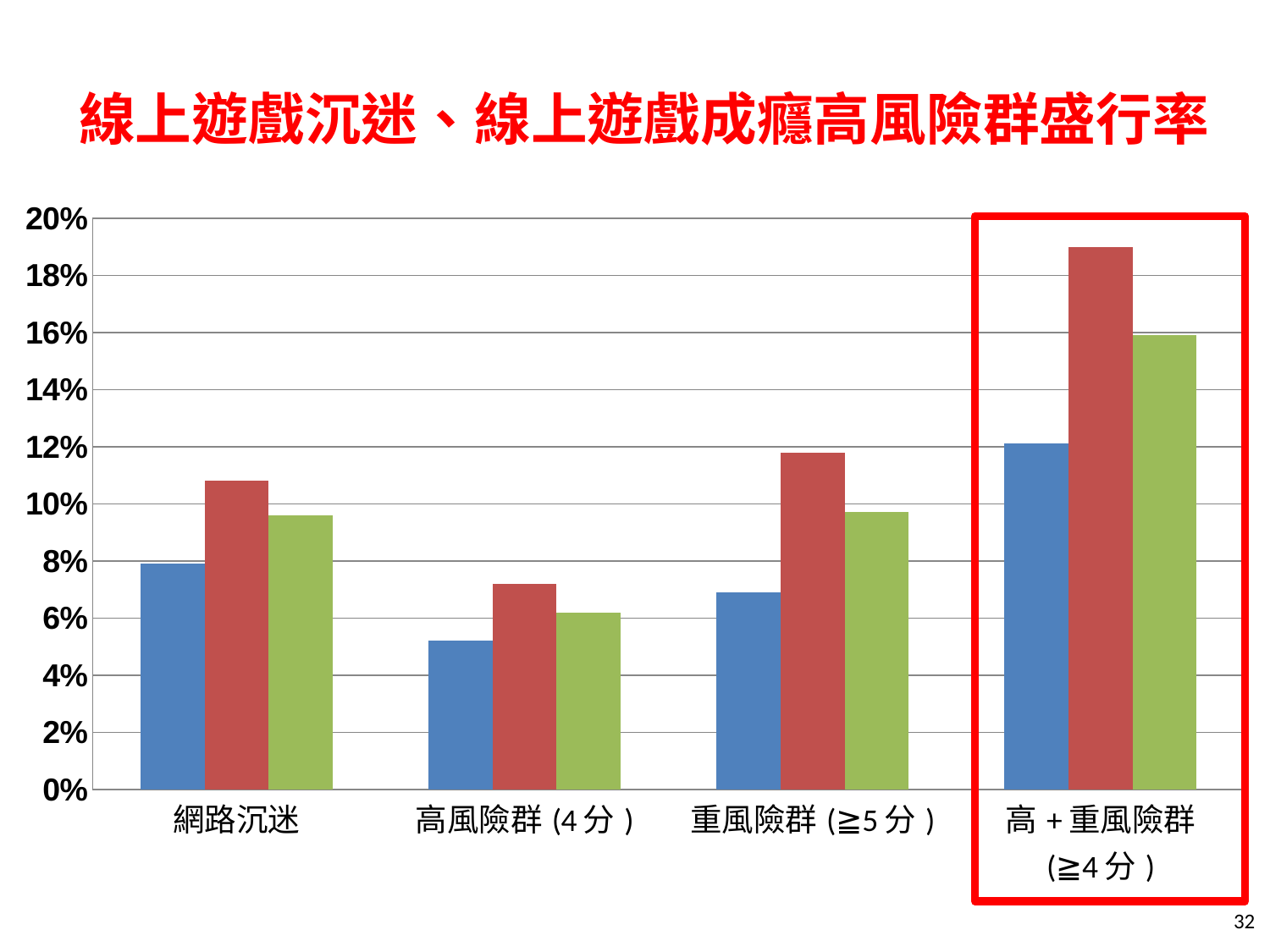

# 線上遊戲沉迷、線上遊戲成癮高風險群盛行率

### Chart

| Category | 國小 | 國中 | 高中職 |
|---|---|---|---|
| 網路沉迷 | 0.07900000000000004 | 0.10800000000000004 | 0.096 |
| 高風險群(4分) | 0.052 | 0.072 | 0.06200000000000003 |
| 重風險群(≧5分) | 0.06900000000000003 | 0.11799999999999998 | 0.097 |
| 高+重風險群
(≧4分) | 0.12100000000000002 | 0.19 | 0.15900000000000009 |
32